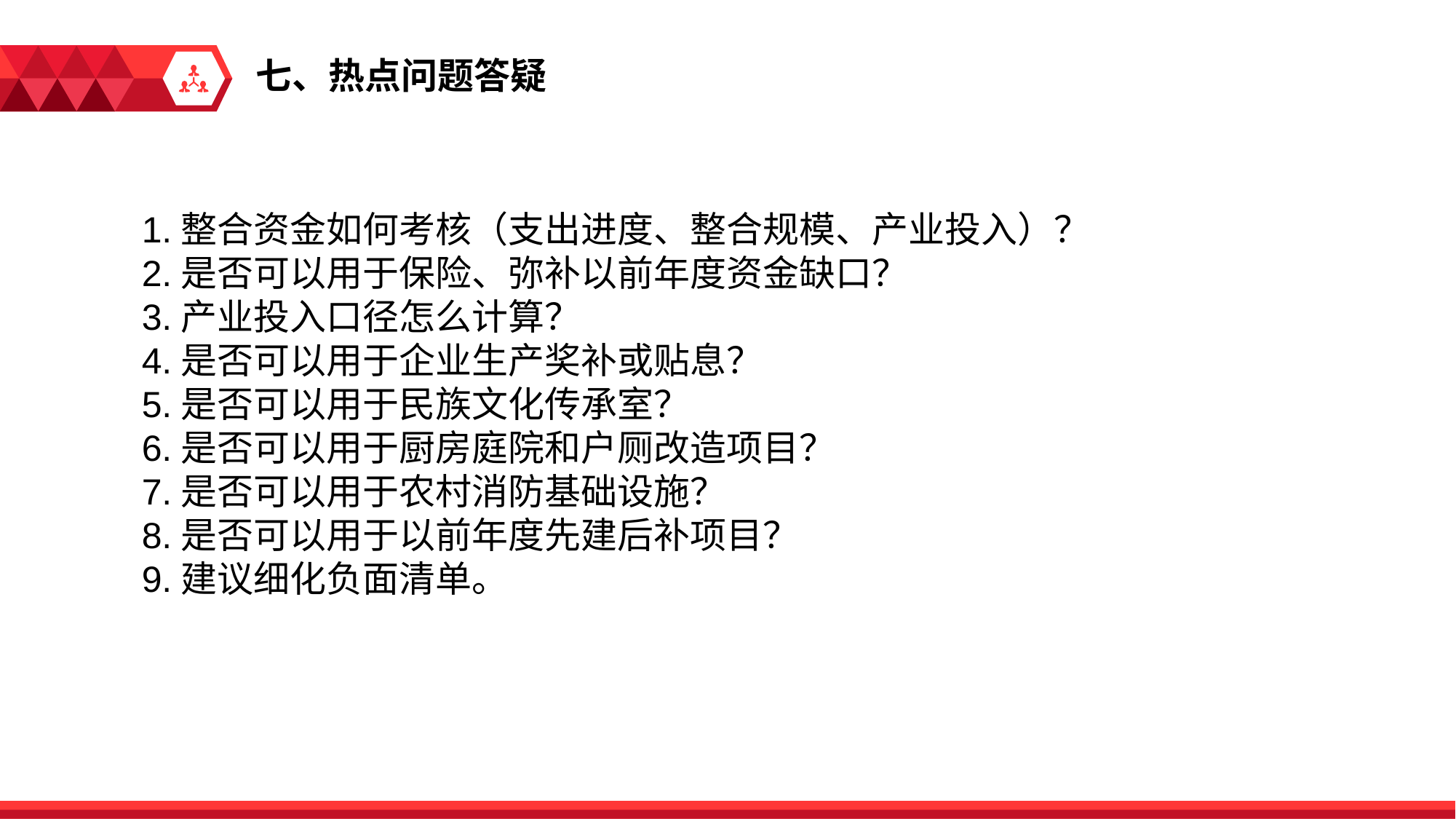

七、热点问题答疑

1.整合资金如何考核（支出进度、整合规模、产业投入）？
2.是否可以用于保险、弥补以前年度资金缺口？
3.产业投入口径怎么计算？
4.是否可以用于企业生产奖补或贴息？
5.是否可以用于民族文化传承室？
6.是否可以用于厨房庭院和户厕改造项目？
7.是否可以用于农村消防基础设施？
8.是否可以用于以前年度先建后补项目？
9.建议细化负面清单。